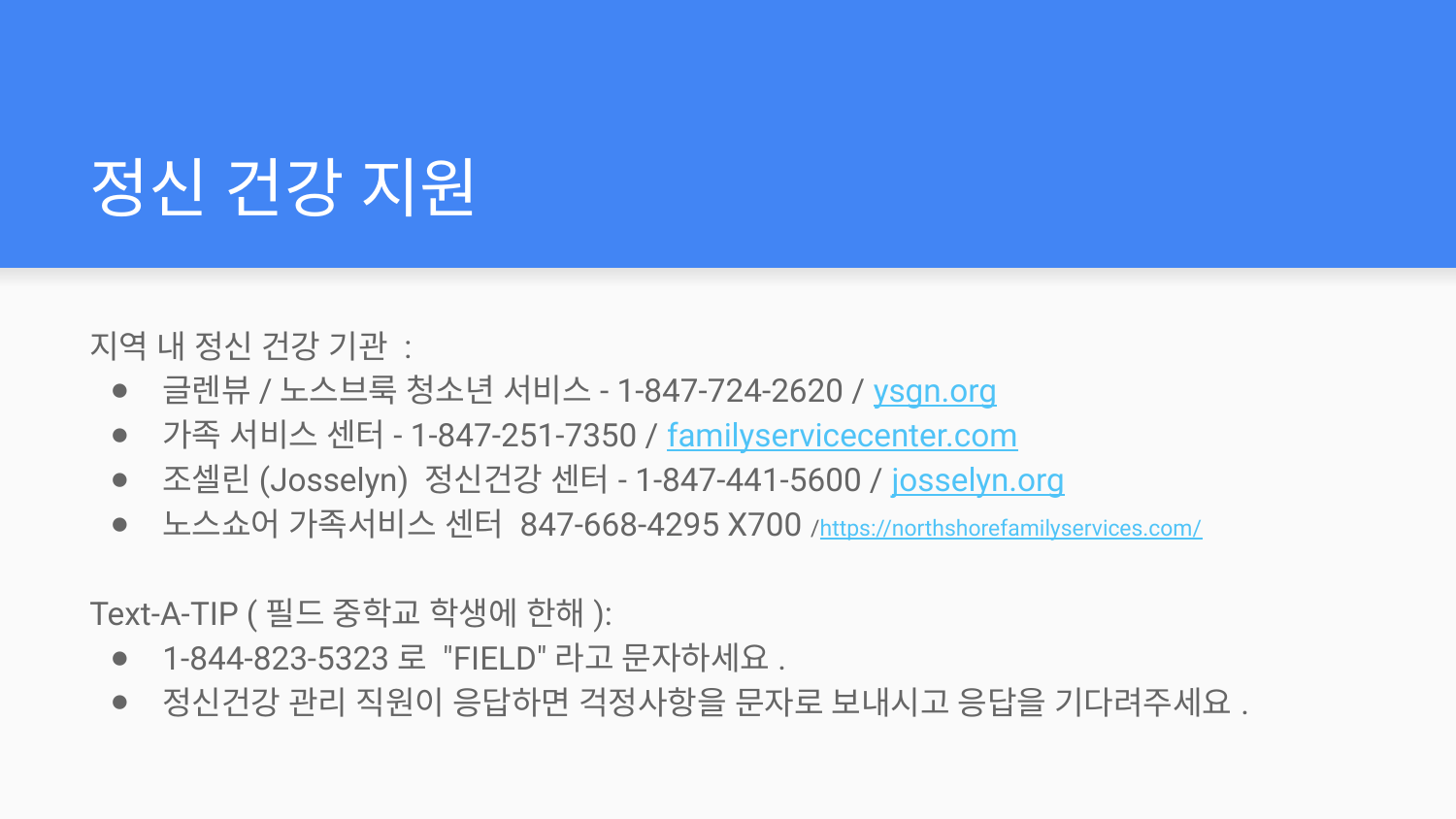

# 정신 건강 지원
지역 내 정신 건강 기관 :
글렌뷰/노스브룩 청소년 서비스- 1-847-724-2620 / ysgn.org
가족 서비스 센터- 1-847-251-7350 / familyservicecenter.com
조셀린(Josselyn) 정신건강 센터- 1-847-441-5600 / josselyn.org
노스쇼어 가족서비스 센터 847-668-4295 X700 /https://northshorefamilyservices.com/

Text-A-TIP (필드 중학교 학생에 한해):
1-844-823-5323로 "FIELD"라고 문자하세요.
정신건강 관리 직원이 응답하면 걱정사항을 문자로 보내시고 응답을 기다려주세요.